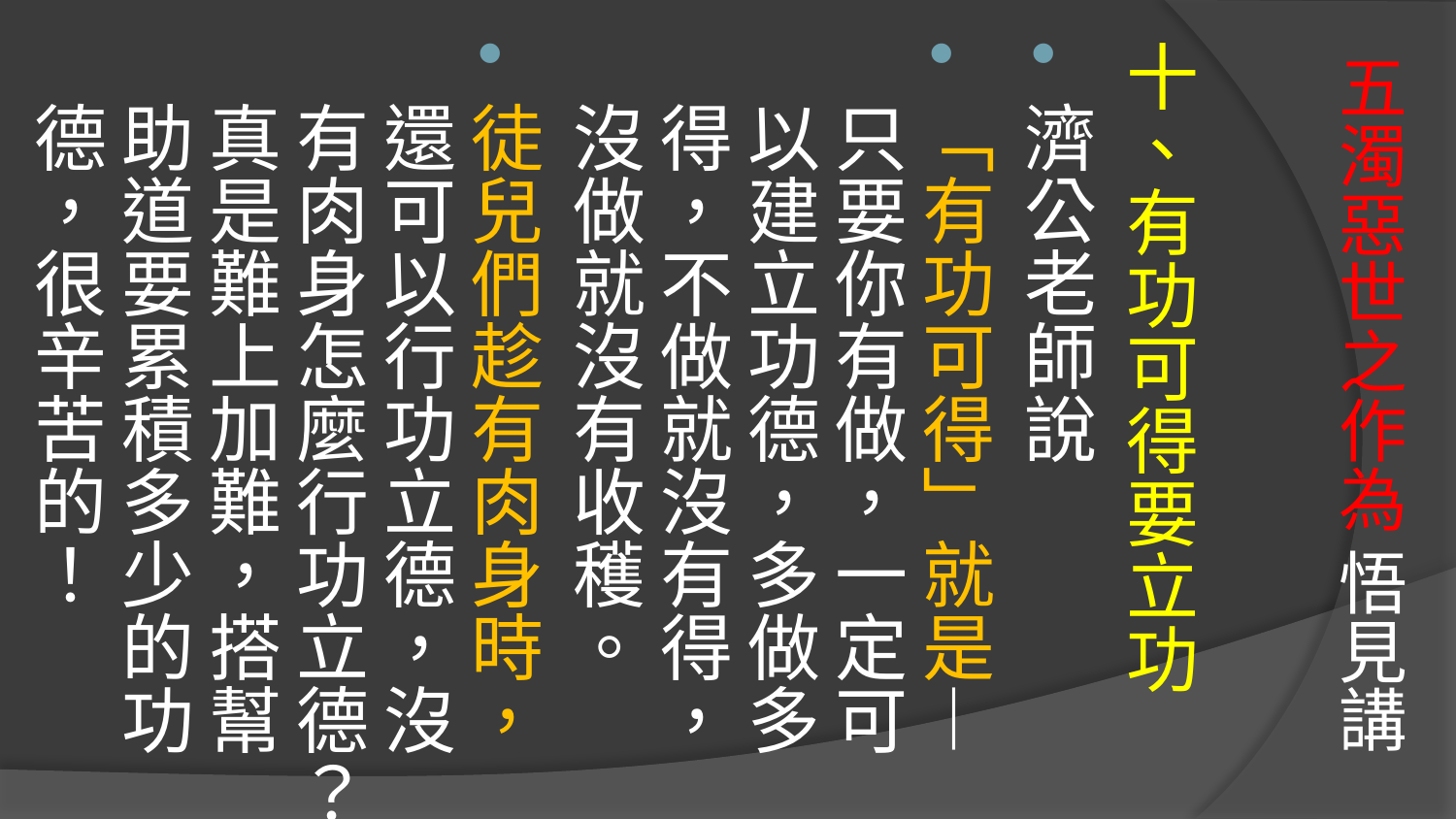

十、有功可得要立功
濟公老師說
「有功可得」就是―只要你有做，一定可以建立功德，多做多得，不做就沒有得，沒做就沒有收穫。
徒兒們趁有肉身時，還可以行功立德，沒有肉身怎麼行功立德？真是難上加難，搭幫助道要累積多少的功德，很辛苦的！
# 五濁惡世之作為 悟見講